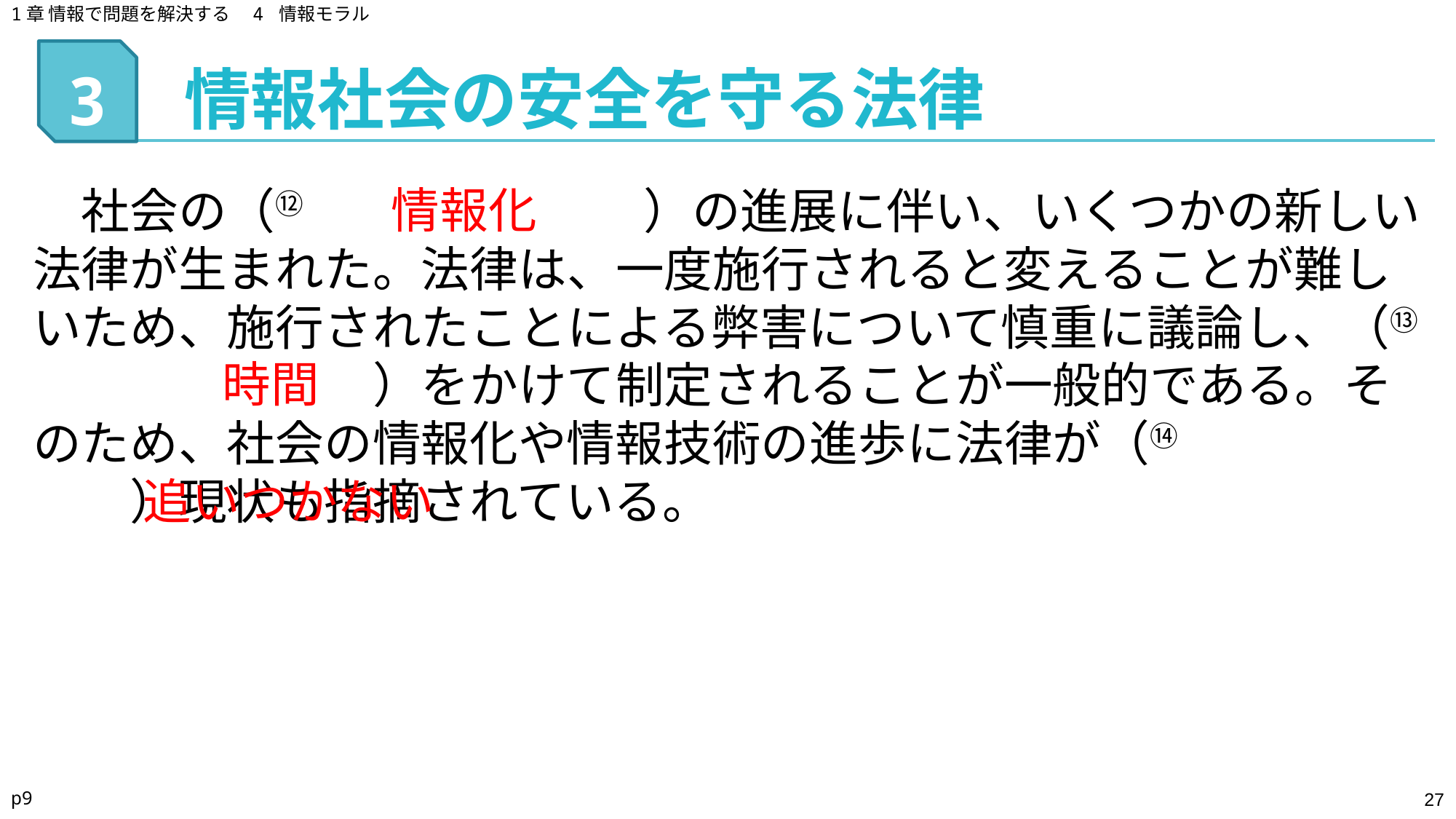

1章 情報で問題を解決する　4 情報モラル
情報社会の安全を守る法律
# 3
　社会の（⑫　　　　　　　）の進展に伴い、いくつかの新しい法律が生まれた。法律は、一度施行されると変えることが難しいため、施行されたことによる弊害について慎重に議論し、（⑬　　　　　　　）をかけて制定されることが一般的である。そのため、社会の情報化や情報技術の進歩に法律が（⑭　　　　　　　）現状も指摘されている。
情報化
時間
追いつかない
p9
27